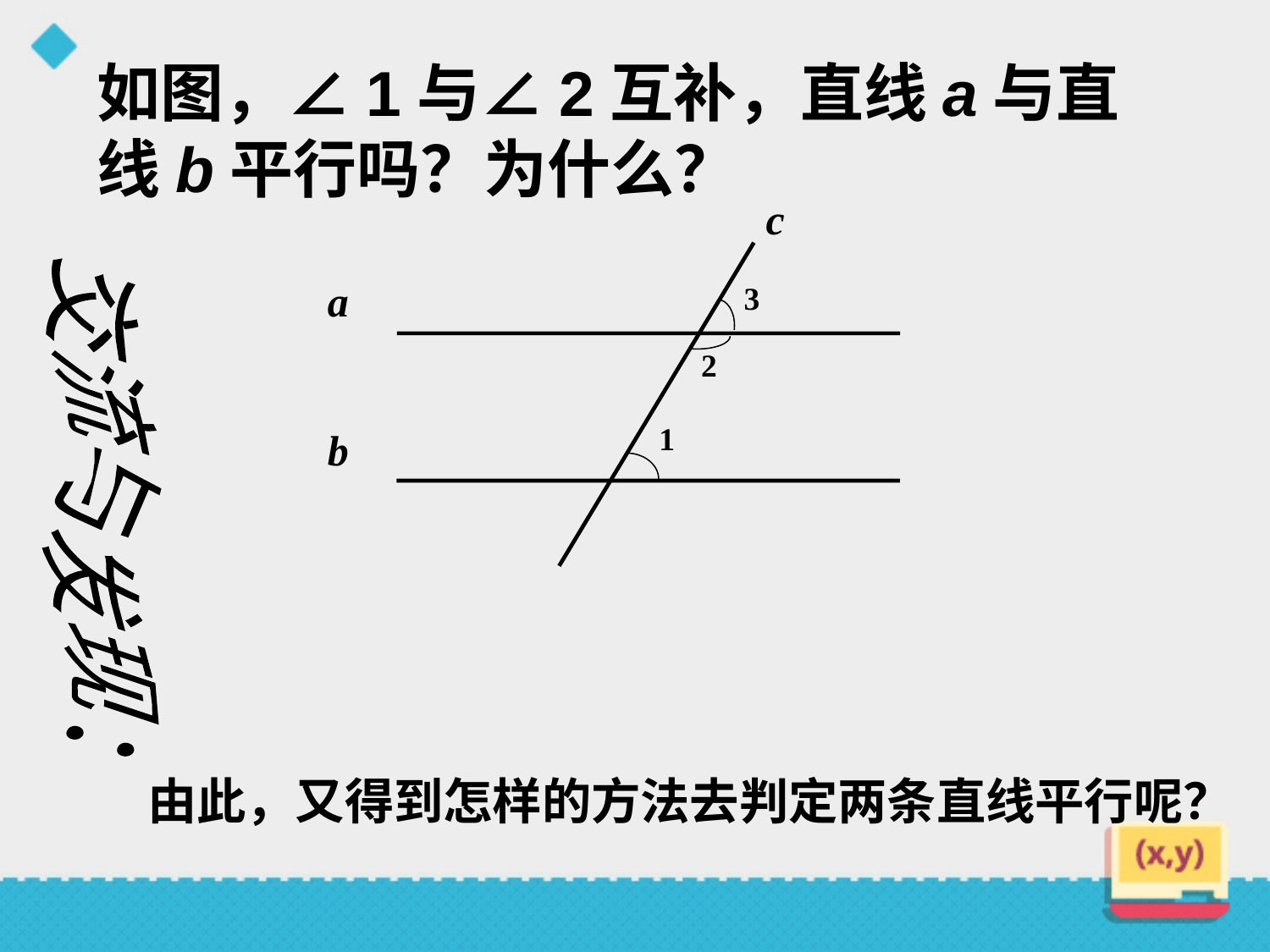

如图，∠1与∠2互补，直线a与直线b平行吗？为什么？
c

a
3
2
1
b
交流与发现：
由此，又得到怎样的方法去判定两条直线平行呢？